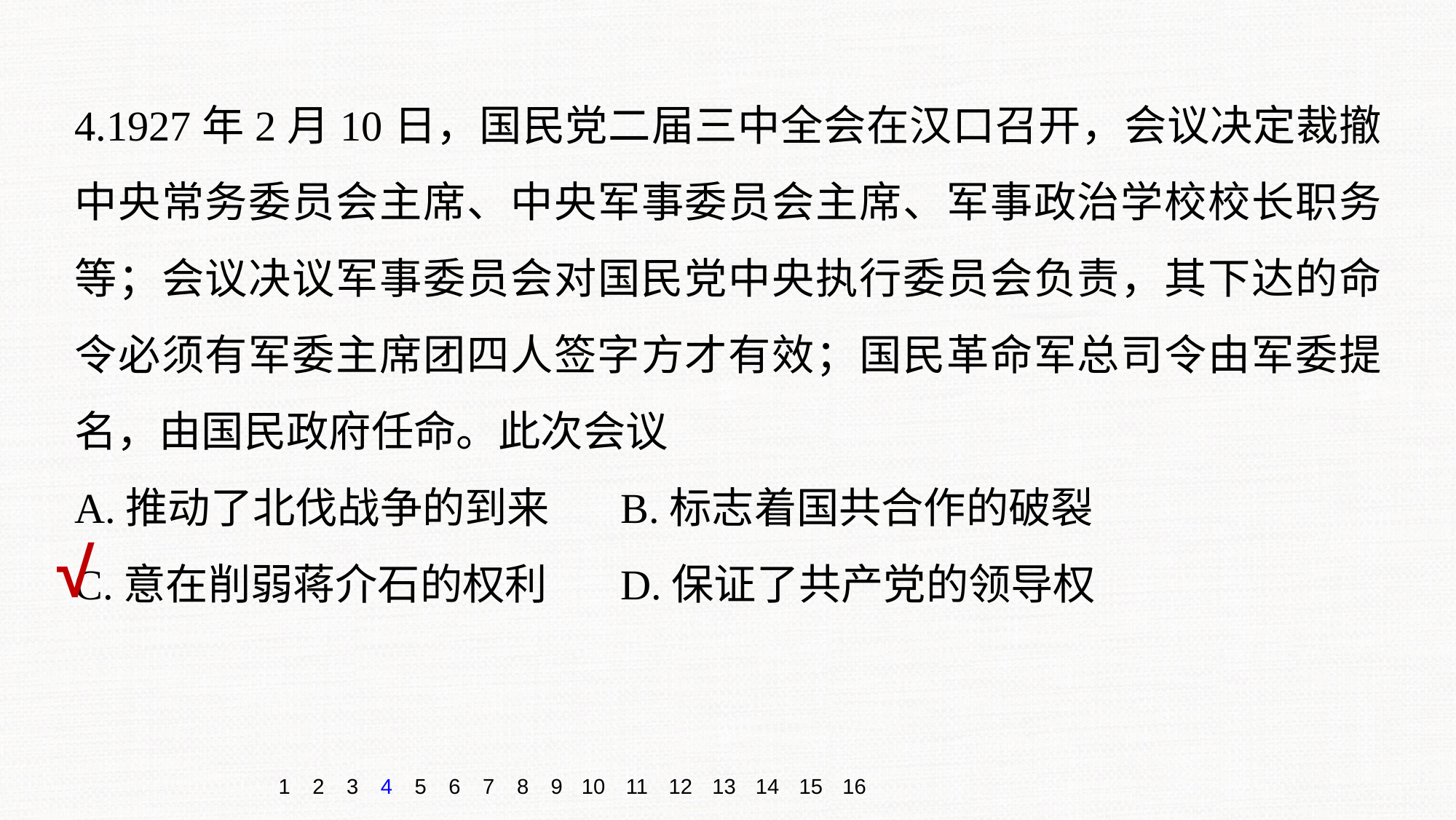

4.1927年2月10日，国民党二届三中全会在汉口召开，会议决定裁撤中央常务委员会主席、中央军事委员会主席、军事政治学校校长职务等；会议决议军事委员会对国民党中央执行委员会负责，其下达的命令必须有军委主席团四人签字方才有效；国民革命军总司令由军委提名，由国民政府任命。此次会议
A.推动了北伐战争的到来	B.标志着国共合作的破裂
C.意在削弱蒋介石的权利	D.保证了共产党的领导权
√
1
2
3
4
5
6
7
8
9
10
11
12
13
14
15
16